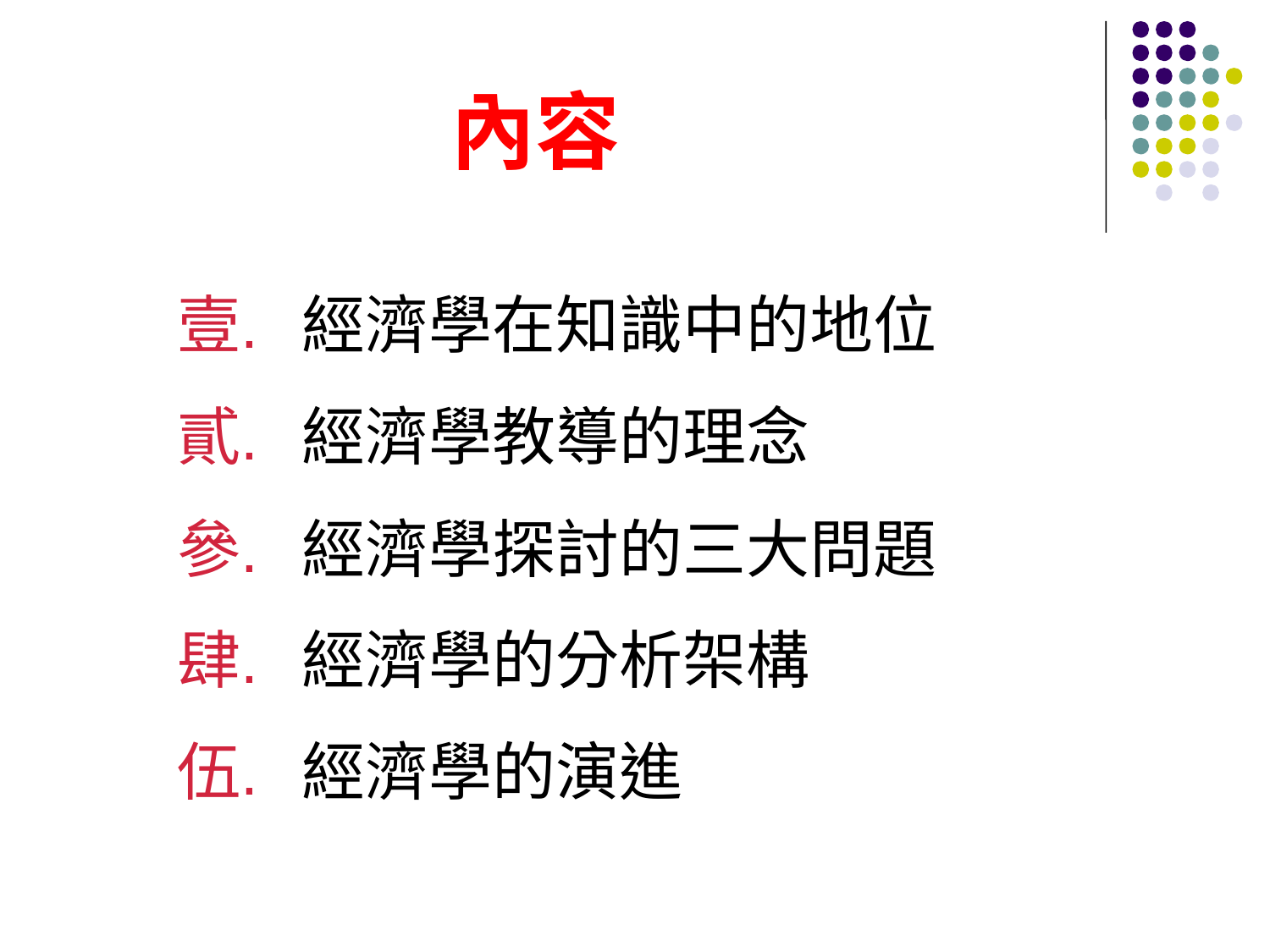

# 內容
  經濟學在知識中的地位
  經濟學教導的理念
  經濟學探討的三大問題
  經濟學的分析架構
  經濟學的演進